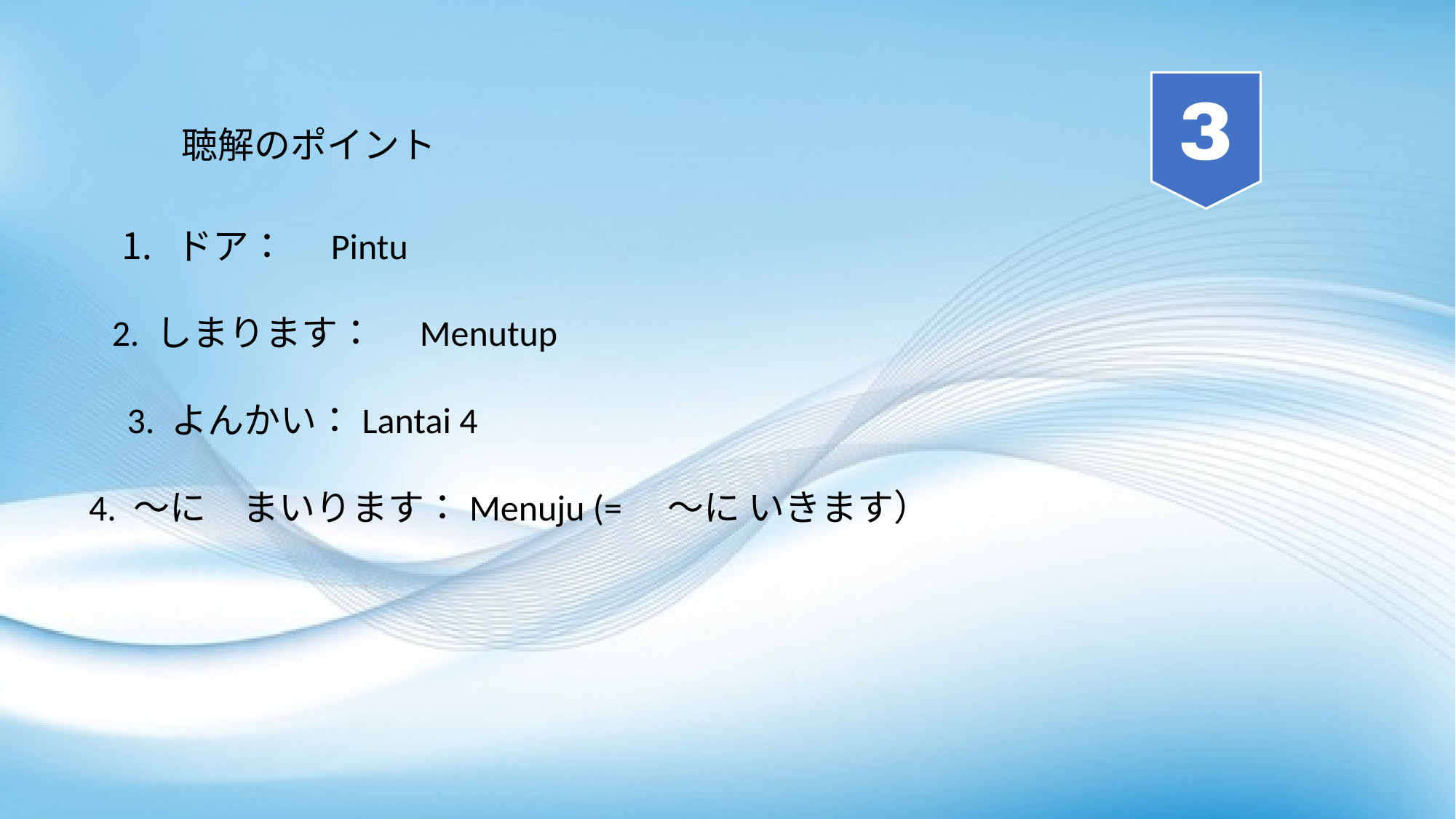

3
聴解のポイント
ドア：　Pintu
2. しまります：　Menutup
3. よんかい：Lantai 4
4. ～に　まいります：Menuju (=　～に いきます）